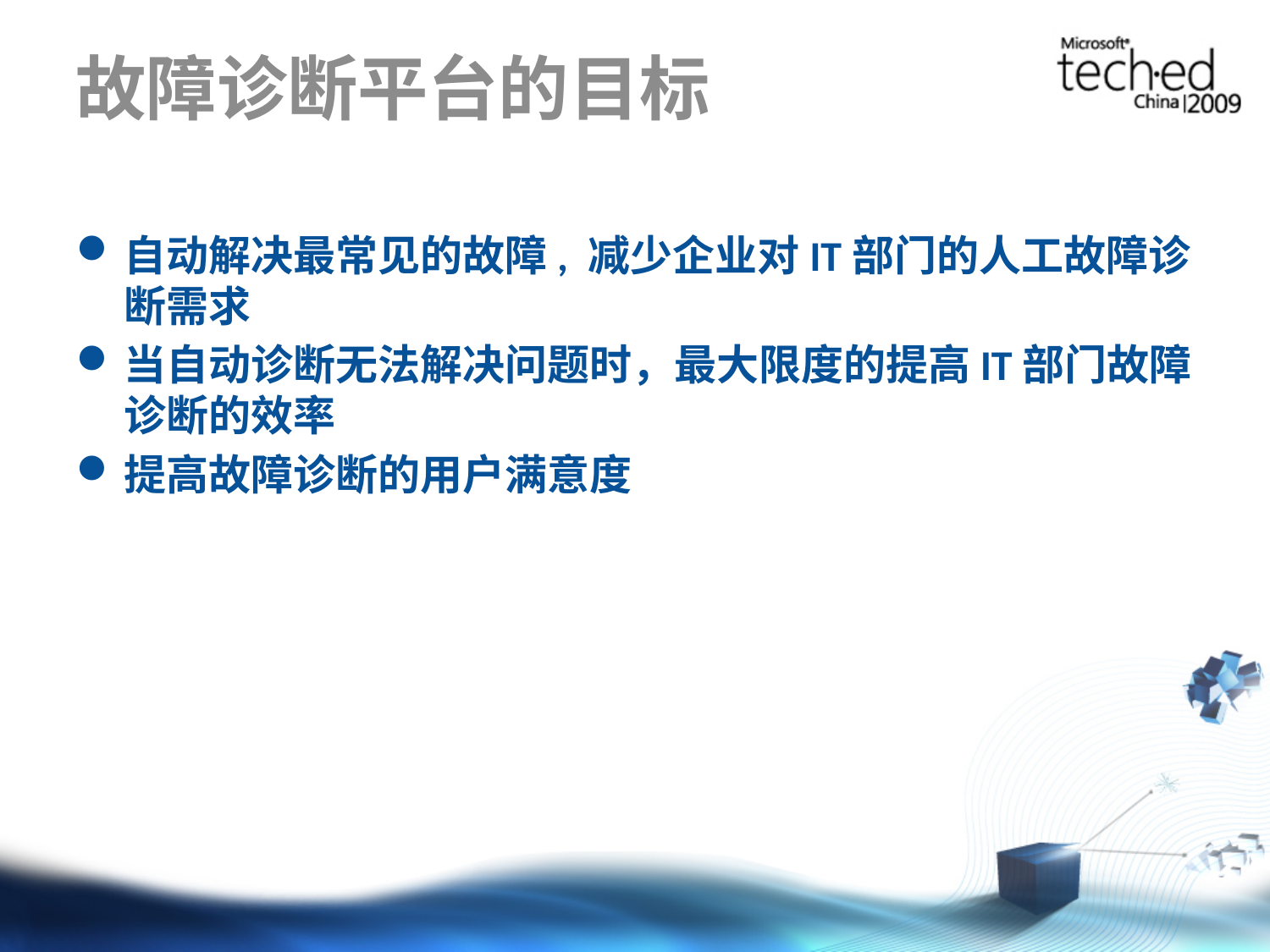

# 故障诊断平台的目标
自动解决最常见的故障, 减少企业对IT部门的人工故障诊断需求
当自动诊断无法解决问题时，最大限度的提高IT部门故障诊断的效率
提高故障诊断的用户满意度